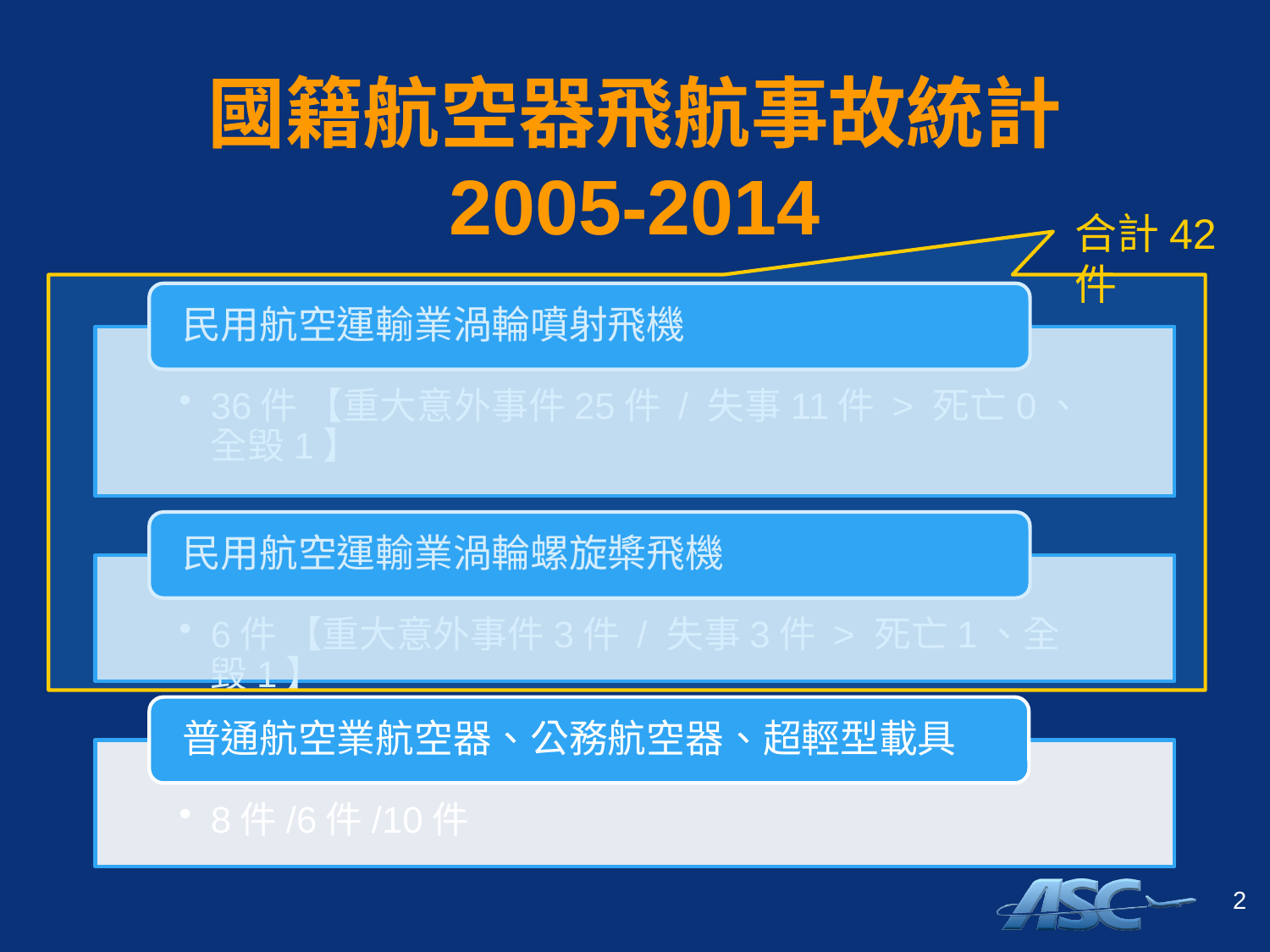

# 國籍航空器飛航事故統計 2005-2014
合計42件

36件 【重大意外事件25件 / 失事11件 > 死亡0、全毀1】
民用航空運輸業渦輪噴射飛機
6件 【重大意外事件3件 / 失事3件 > 死亡1、全毀1】
民用航空運輸業渦輪螺旋槳飛機
8件/6件/10件
普通航空業航空器、公務航空器、超輕型載具
2